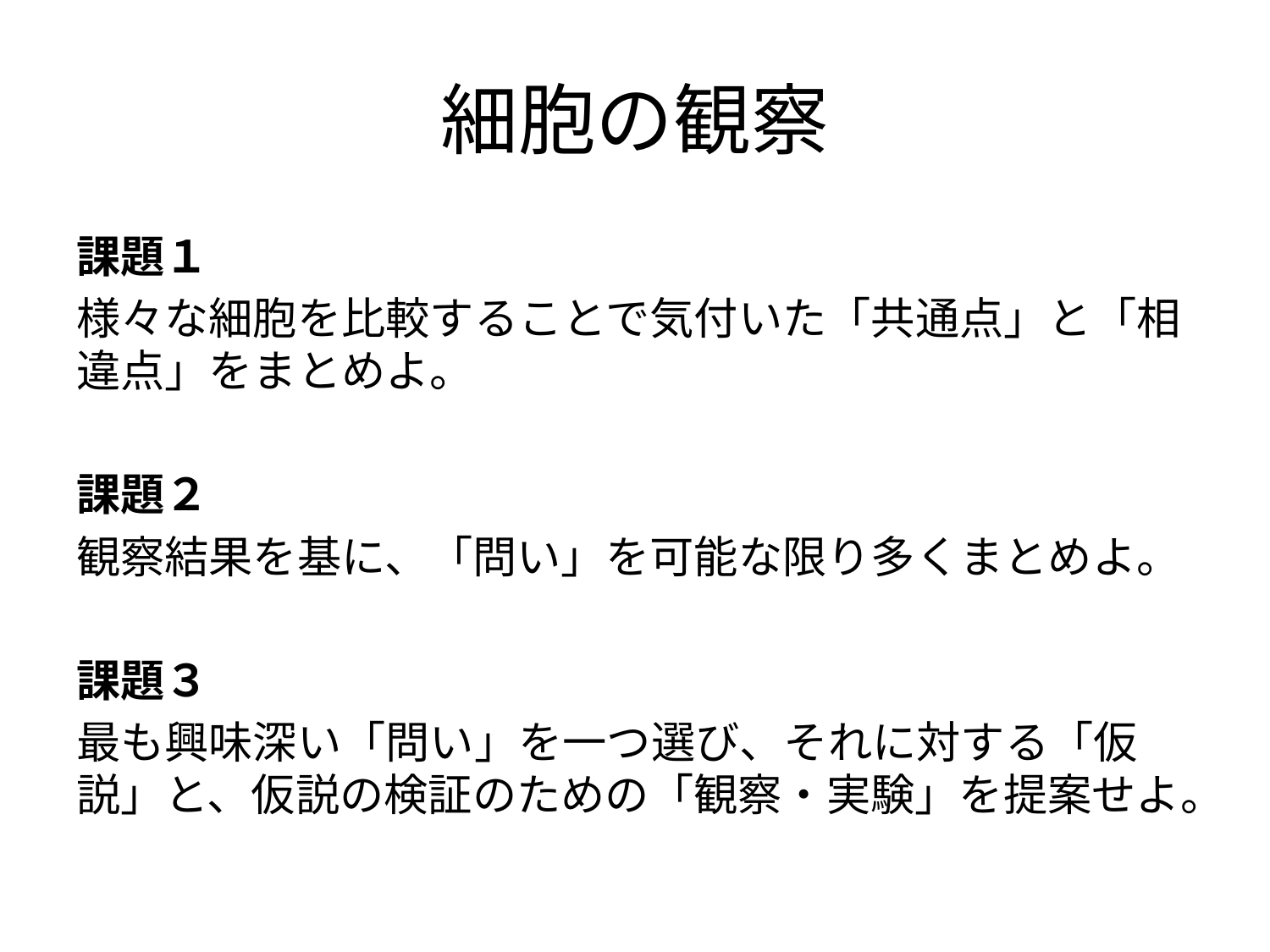

# 細胞の観察
課題１
様々な細胞を比較することで気付いた「共通点」と「相違点」をまとめよ。

課題２
観察結果を基に、「問い」を可能な限り多くまとめよ。

課題３
最も興味深い「問い」を一つ選び、それに対する「仮説」と、仮説の検証のための「観察・実験」を提案せよ。